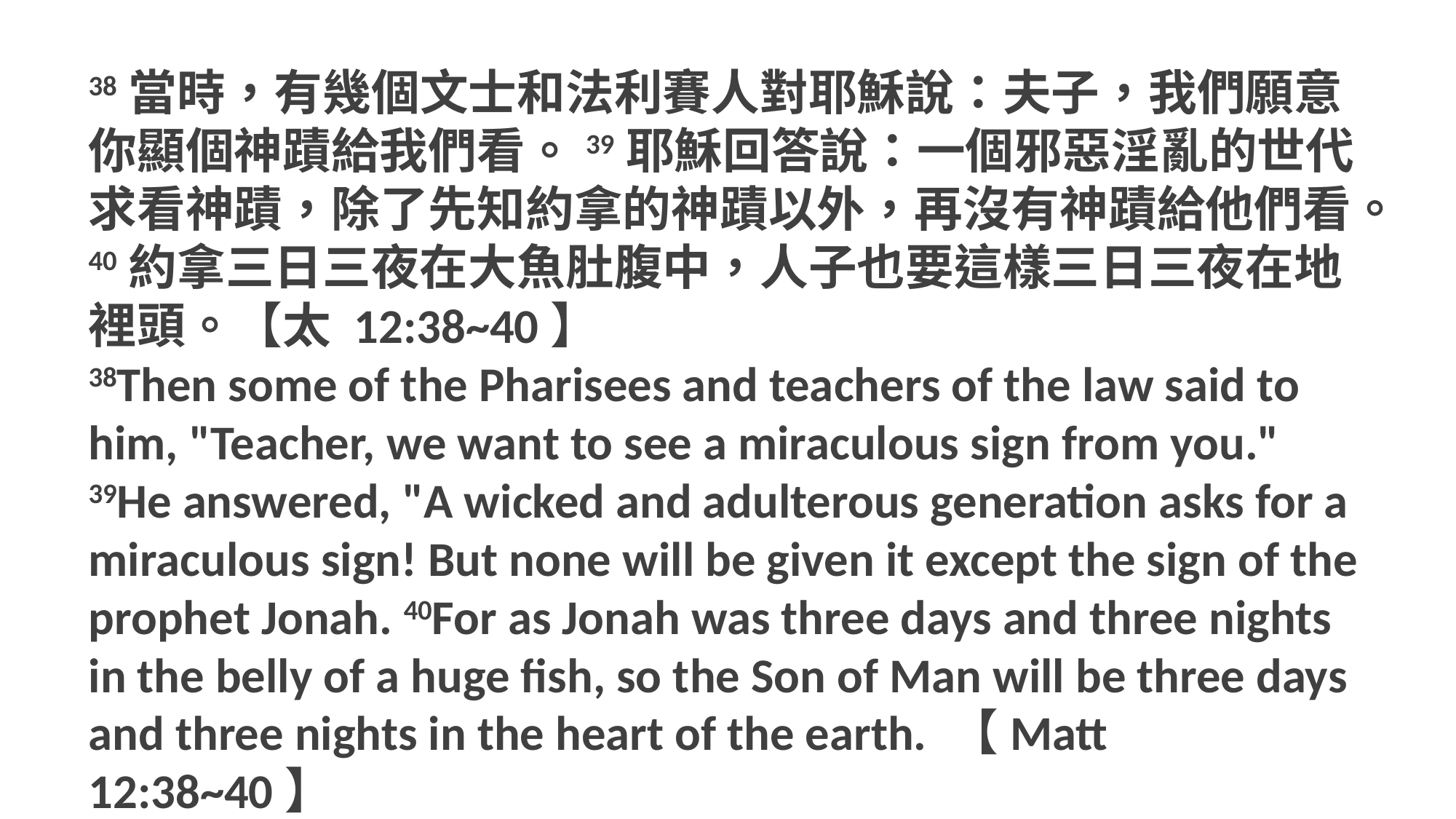

38當時，有幾個文士和法利賽人對耶穌說：夫子，我們願意你顯個神蹟給我們看。39耶穌回答說：一個邪惡淫亂的世代求看神蹟，除了先知約拿的神蹟以外，再沒有神蹟給他們看。40約拿三日三夜在大魚肚腹中，人子也要這樣三日三夜在地裡頭。【太 12:38~40】
38Then some of the Pharisees and teachers of the law said to him, "Teacher, we want to see a miraculous sign from you." 39He answered, "A wicked and adulterous generation asks for a miraculous sign! But none will be given it except the sign of the prophet Jonah. 40For as Jonah was three days and three nights in the belly of a huge fish, so the Son of Man will be three days and three nights in the heart of the earth. 【Matt 12:38~40】